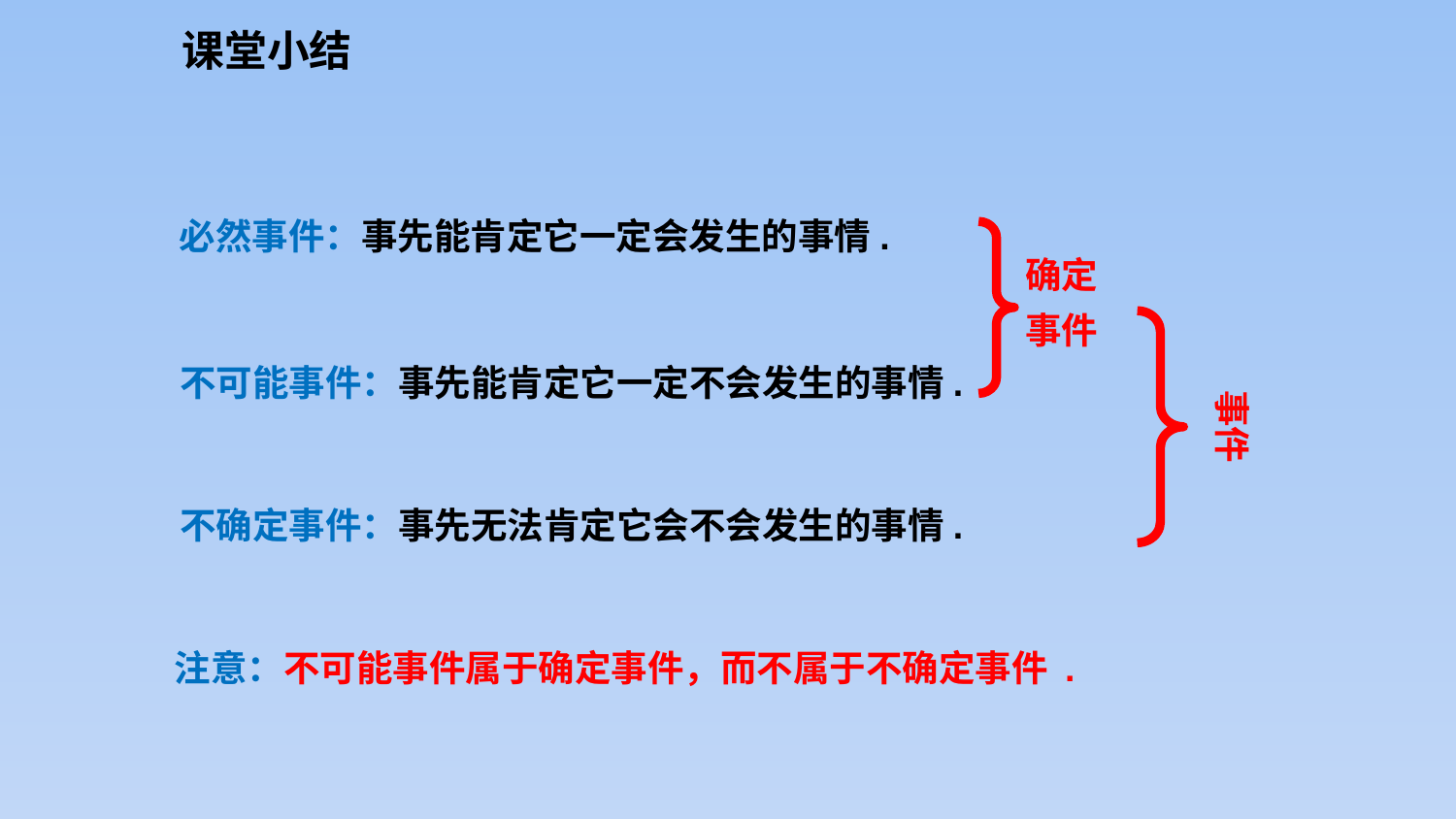

课堂小结
必然事件：事先能肯定它一定会发生的事情.

确定
事件

不可能事件：事先能肯定它一定不会发生的事情.
事件
不确定事件：事先无法肯定它会不会发生的事情.
注意：不可能事件属于确定事件，而不属于不确定事件 .